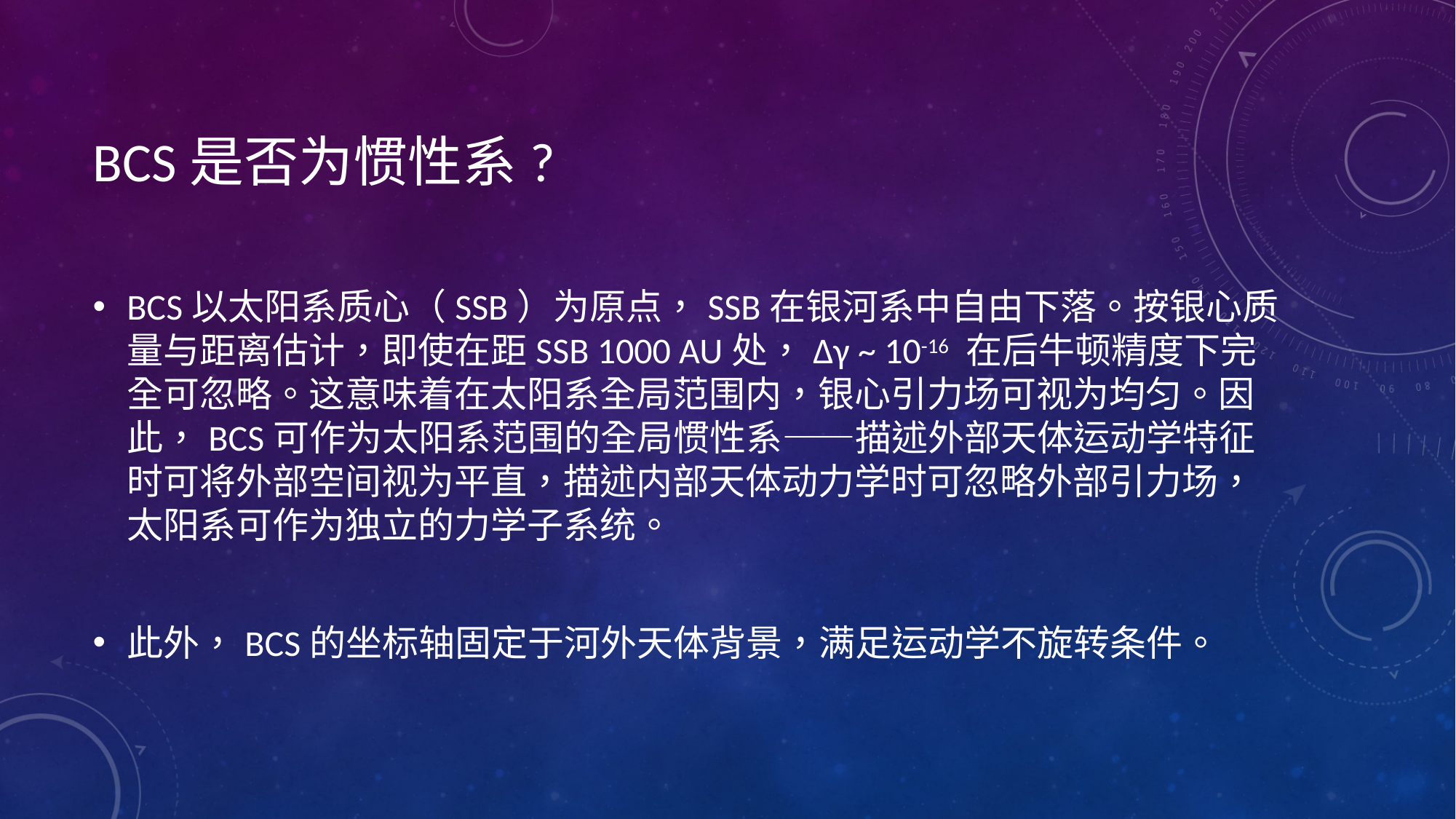

# BCS是否为惯性系?
BCS以太阳系质心（SSB）为原点，SSB在银河系中自由下落。按银心质量与距离估计，即使在距SSB 1000 AU处，Δγ ~ 10-16 在后牛顿精度下完全可忽略。这意味着在太阳系全局范围内，银心引力场可视为均匀。因此，BCS可作为太阳系范围的全局惯性系——描述外部天体运动学特征时可将外部空间视为平直，描述内部天体动力学时可忽略外部引力场，太阳系可作为独立的力学子系统。

此外，BCS的坐标轴固定于河外天体背景，满足运动学不旋转条件。